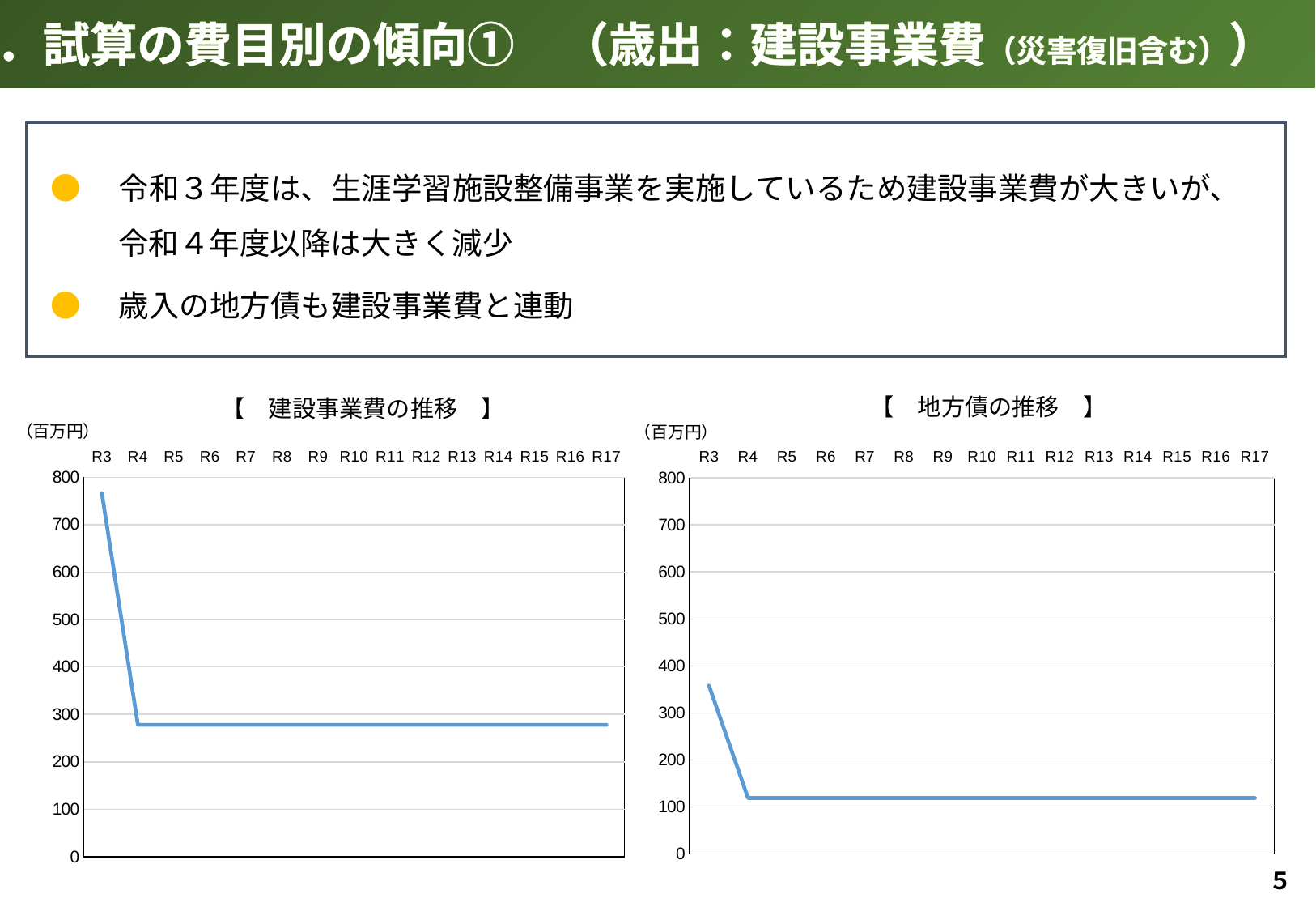

４．試算の費目別の傾向①　（歳出：建設事業費（災害復旧含む））

●　令和３年度は、生涯学習施設整備事業を実施しているため建設事業費が大きいが、
　　 令和４年度以降は大きく減少

●　歳入の地方債も建設事業費と連動
【　地方債の推移　】
【　建設事業費の推移　】
（百万円）
（百万円）

### Chart

| Category |  |
|---|---|
| R3 | 358.0 |
| R4 | 119.0 |
| R5 | 119.0 |
| R6 | 119.0 |
| R7 | 119.0 |
| R8 | 119.0 |
| R9 | 119.0 |
| R10 | 119.0 |
| R11 | 119.0 |
| R12 | 119.0 |
| R13 | 119.0 |
| R14 | 119.0 |
| R15 | 119.0 |
| R16 | 119.0 |
| R17 | 119.0 |

### Chart

| Category |  |
|---|---|
| R3 | 766.0 |
| R4 | 278.0 |
| R5 | 278.0 |
| R6 | 278.0 |
| R7 | 278.0 |
| R8 | 278.0 |
| R9 | 278.0 |
| R10 | 278.0 |
| R11 | 278.0 |
| R12 | 278.0 |
| R13 | 278.0 |
| R14 | 278.0 |
| R15 | 278.0 |
| R16 | 278.0 |
| R17 | 278.0 |
５